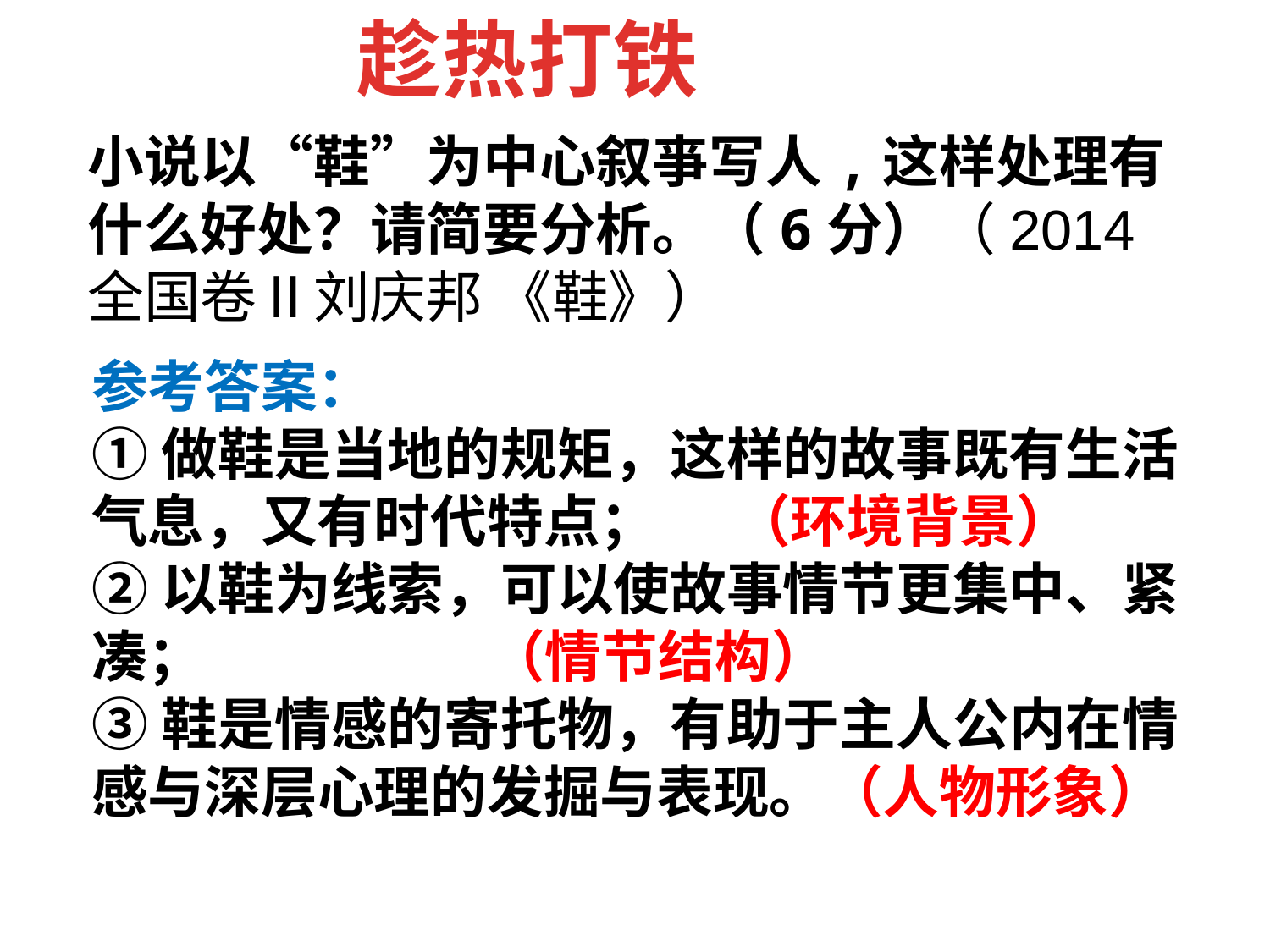

趁热打铁
小说以“鞋”为中心叙亊写人,这样处理有什么好处？请简要分析。（6分）（2014全国卷Ⅱ刘庆邦 《鞋》）
参考答案：
①做鞋是当地的规矩，这样的故事既有生活气息，又有时代特点；      （环境背景）
②以鞋为线索，可以使故事情节更集中、紧凑；                      （情节结构）
③鞋是情感的寄托物，有助于主人公内在情感与深层心理的发掘与表现。（人物形象）